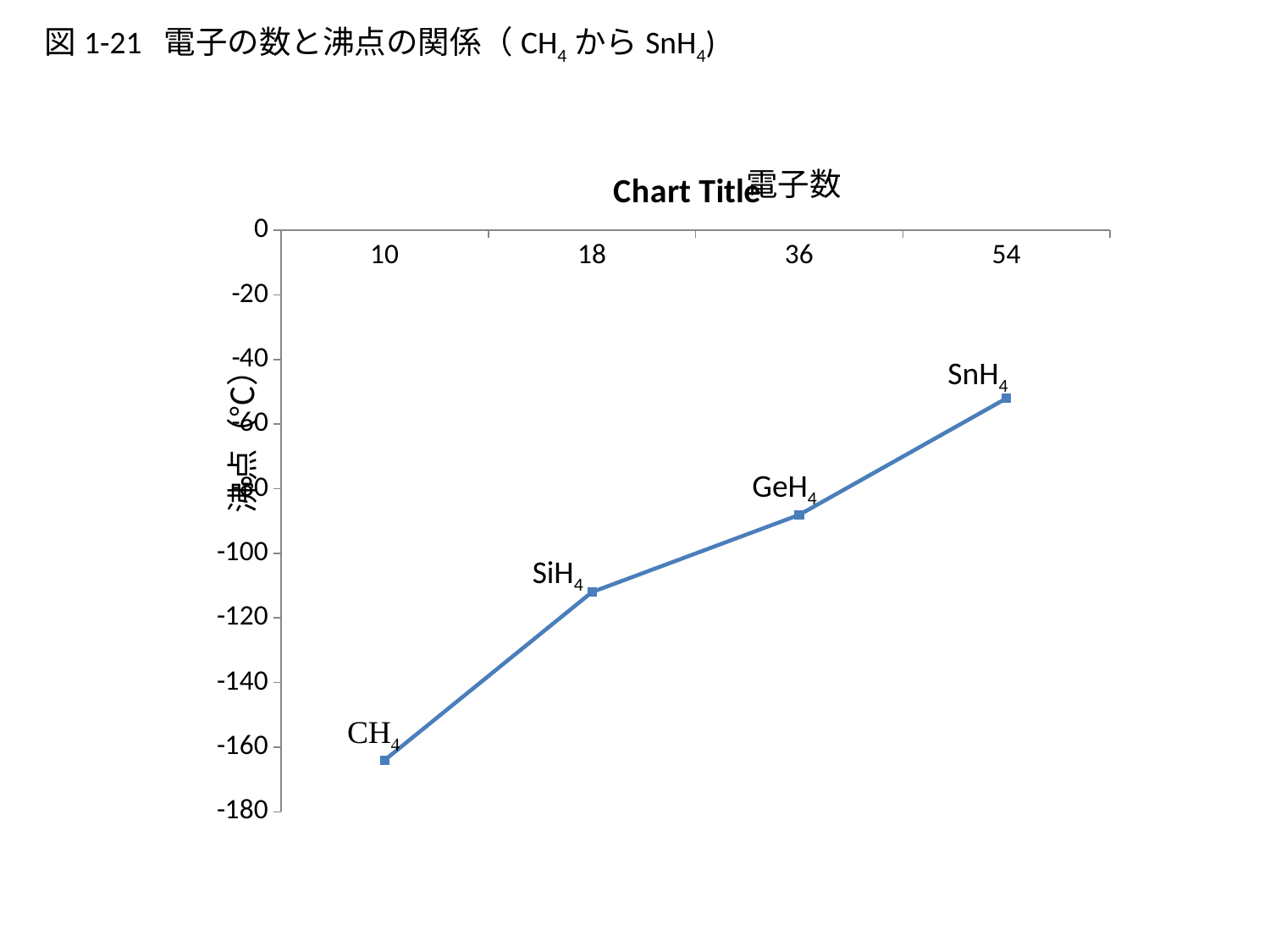

図1-21  電子の数と沸点の関係（CH4からSnH4)

### Chart:

| Category |  |
|---|---|
| 10 | -164.0 |
| 18 | -112.0 |
| 36 | -88.1 |
| 54 | -52.0 |
SnH4
GeH4
SiH4